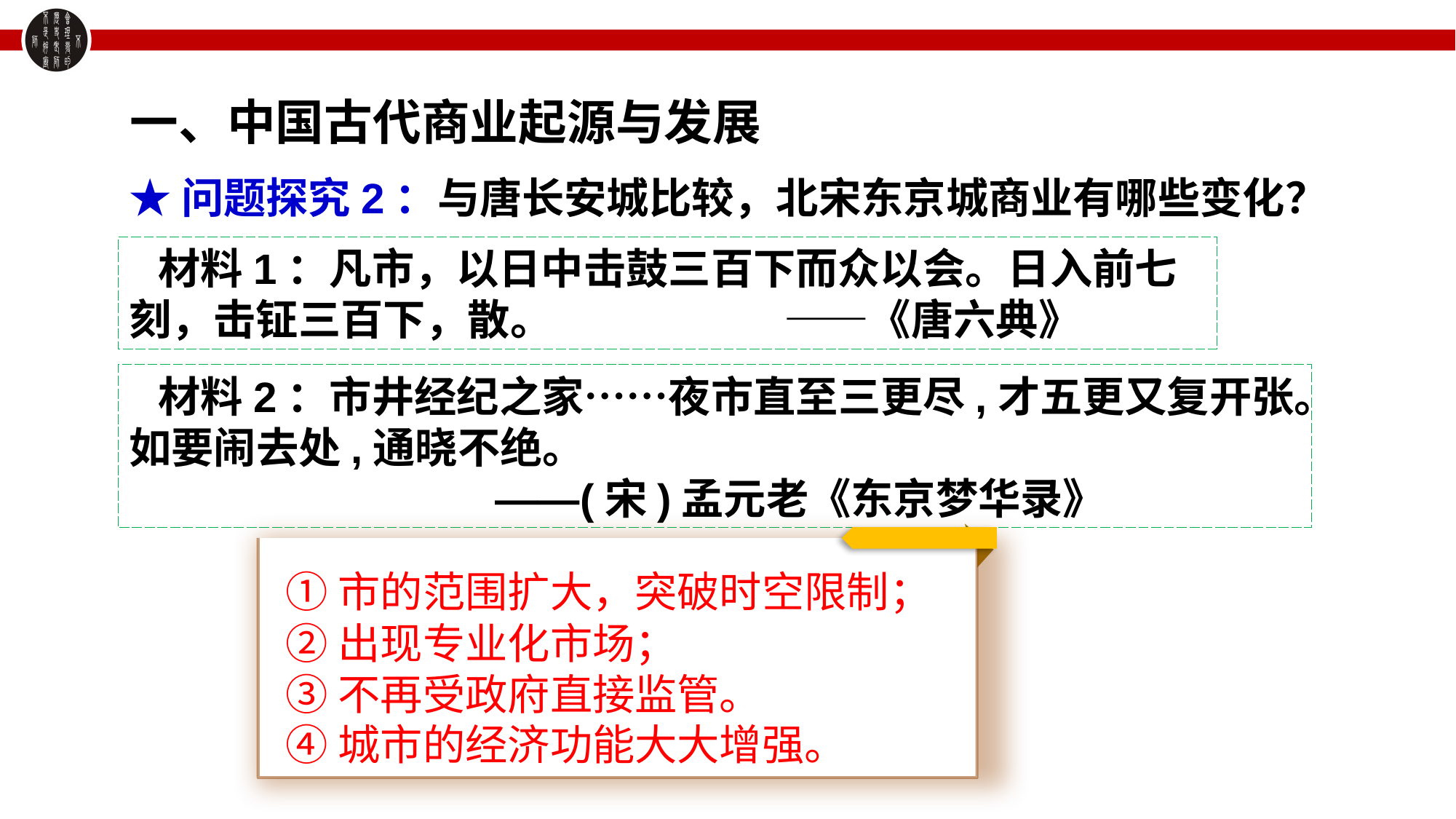

一、中国古代商业起源与发展
★问题探究2：与唐长安城比较，北宋东京城商业有哪些变化？
  材料1：凡市，以日中击鼓三百下而众以会。日入前七刻，击钲三百下，散。                        ——《唐六典》
  材料2：市井经纪之家……夜市直至三更尽,才五更又复开张。如要闹去处,通晓不绝。
                               ——(宋)孟元老《东京梦华录》

①市的范围扩大，突破时空限制；
②出现专业化市场；
③不再受政府直接监管。
④城市的经济功能大大增强。